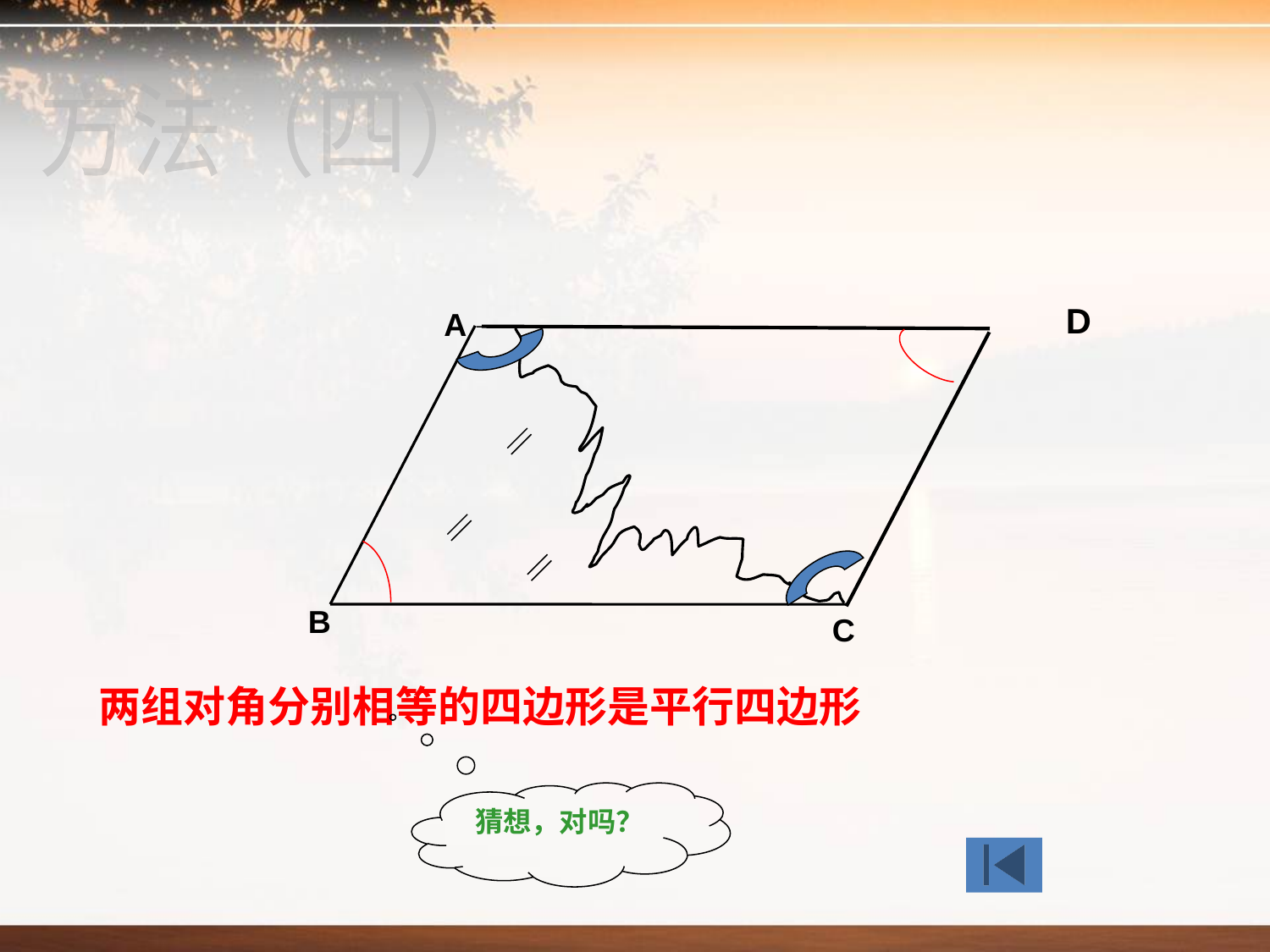

方法（四）
D
A

B

C

两组对角分别相等的四边形是平行四边形
猜想，对吗？